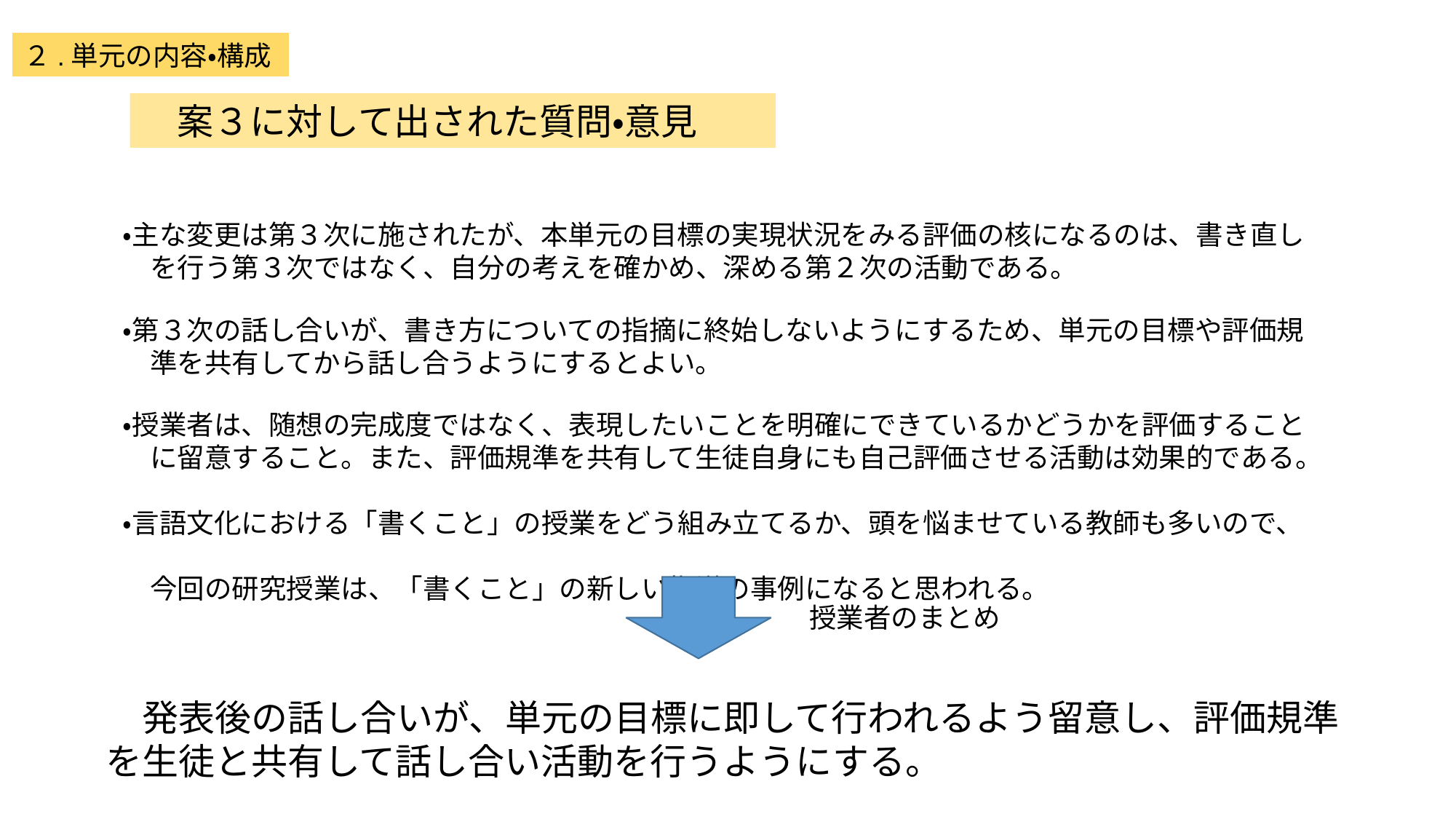

２.単元の内容・構成
　案３に対して出された質問・意見
・主な変更は第３次に施されたが、本単元の目標の実現状況をみる評価の核になるのは、書き直し
　を行う第３次ではなく、自分の考えを確かめ、深める第２次の活動である。
・第３次の話し合いが、書き方についての指摘に終始しないようにするため、単元の目標や評価規
　準を共有してから話し合うようにするとよい。
・授業者は、随想の完成度ではなく、表現したいことを明確にできているかどうかを評価すること
　に留意すること。また、評価規準を共有して生徒自身にも自己評価させる活動は効果的である。
・言語文化における「書くこと」の授業をどう組み立てるか、頭を悩ませている教師も多いので、
　今回の研究授業は、「書くこと」の新しい指導の事例になると思われる。

授業者のまとめ
　発表後の話し合いが、単元の目標に即して行われるよう留意し、評価規準を生徒と共有して話し合い活動を行うようにする。